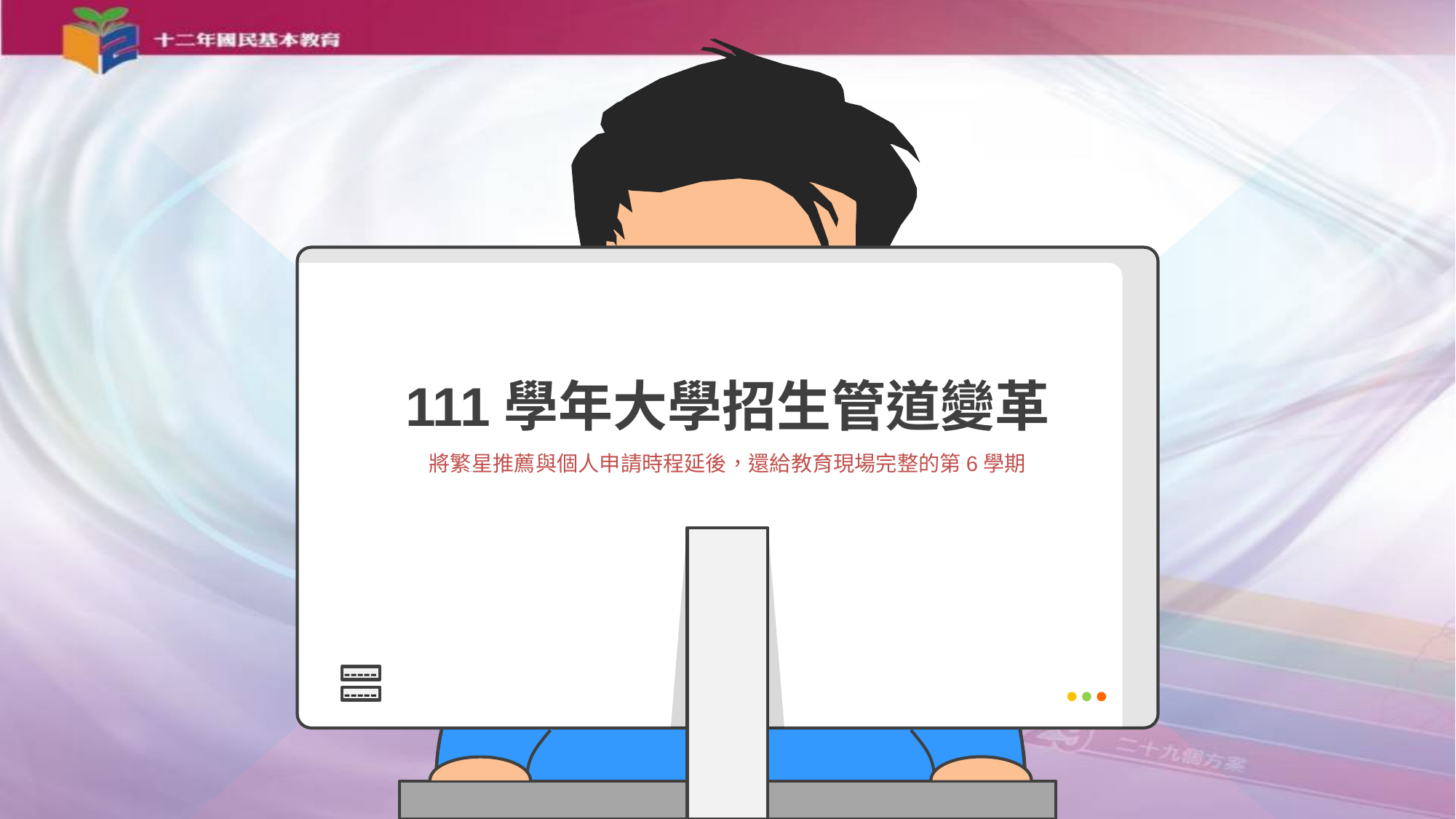

111學年大學招生管道變革
將繁星推薦與個人申請時程延後，還給教育現場完整的第6學期